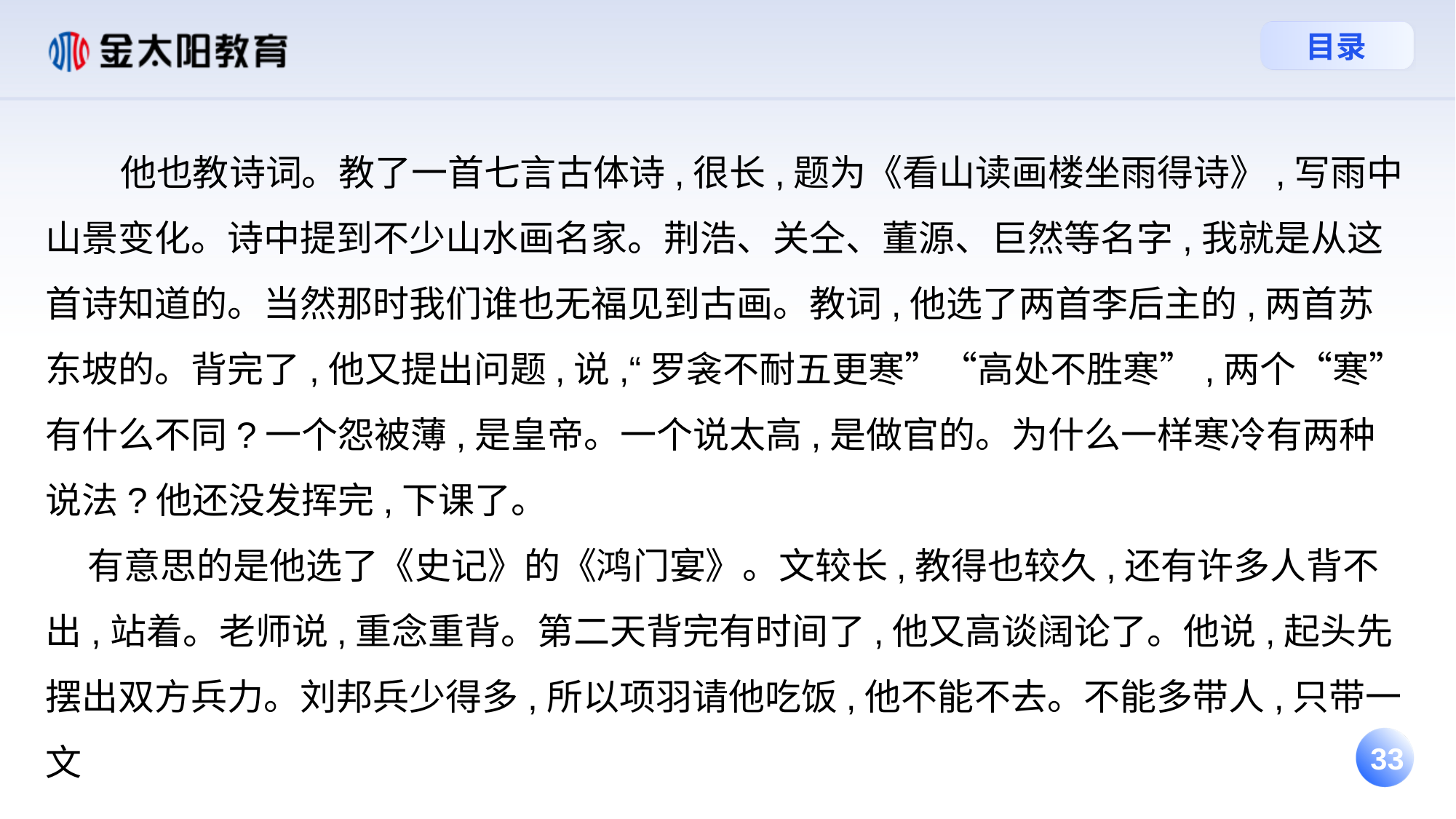

他也教诗词。教了一首七言古体诗,很长,题为《看山读画楼坐雨得诗》,写雨中山景变化。诗中提到不少山水画名家。荆浩、关仝、董源、巨然等名字,我就是从这首诗知道的。当然那时我们谁也无福见到古画。教词,他选了两首李后主的,两首苏东坡的。背完了,他又提出问题,说,“罗衾不耐五更寒”“高处不胜寒”,两个“寒”有什么不同?一个怨被薄,是皇帝。一个说太高,是做官的。为什么一样寒冷有两种说法?他还没发挥完,下课了。
    有意思的是他选了《史记》的《鸿门宴》。文较长,教得也较久,还有许多人背不出,站着。老师说,重念重背。第二天背完有时间了,他又高谈阔论了。他说,起头先摆出双方兵力。刘邦兵少得多,所以项羽请他吃饭,他不能不去。不能多带人,只带一文